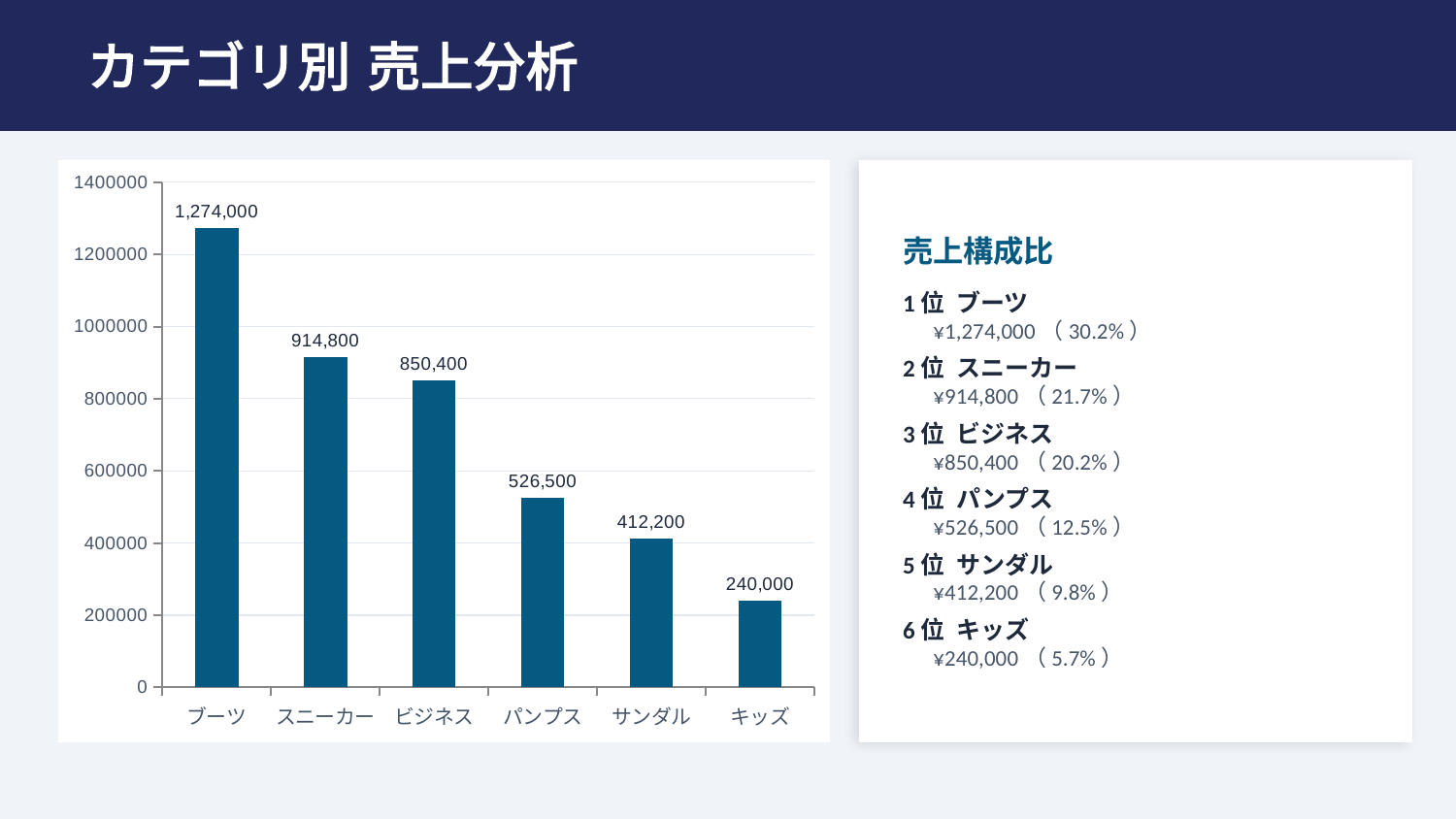

カテゴリ別 売上分析

### Chart

| Category | 売上金額 |
|---|---|
| ブーツ | 1274000.0 |
| スニーカー | 914800.0 |
| ビジネス | 850400.0 |
| パンプス | 526500.0 |
| サンダル | 412200.0 |
| キッズ | 240000.0 |
売上構成比

1位  ブーツ
      ¥1,274,000（30.2%）

2位  スニーカー
      ¥914,800（21.7%）

3位  ビジネス
      ¥850,400（20.2%）

4位  パンプス
      ¥526,500（12.5%）

5位  サンダル
      ¥412,200（9.8%）

6位  キッズ
      ¥240,000（5.7%）